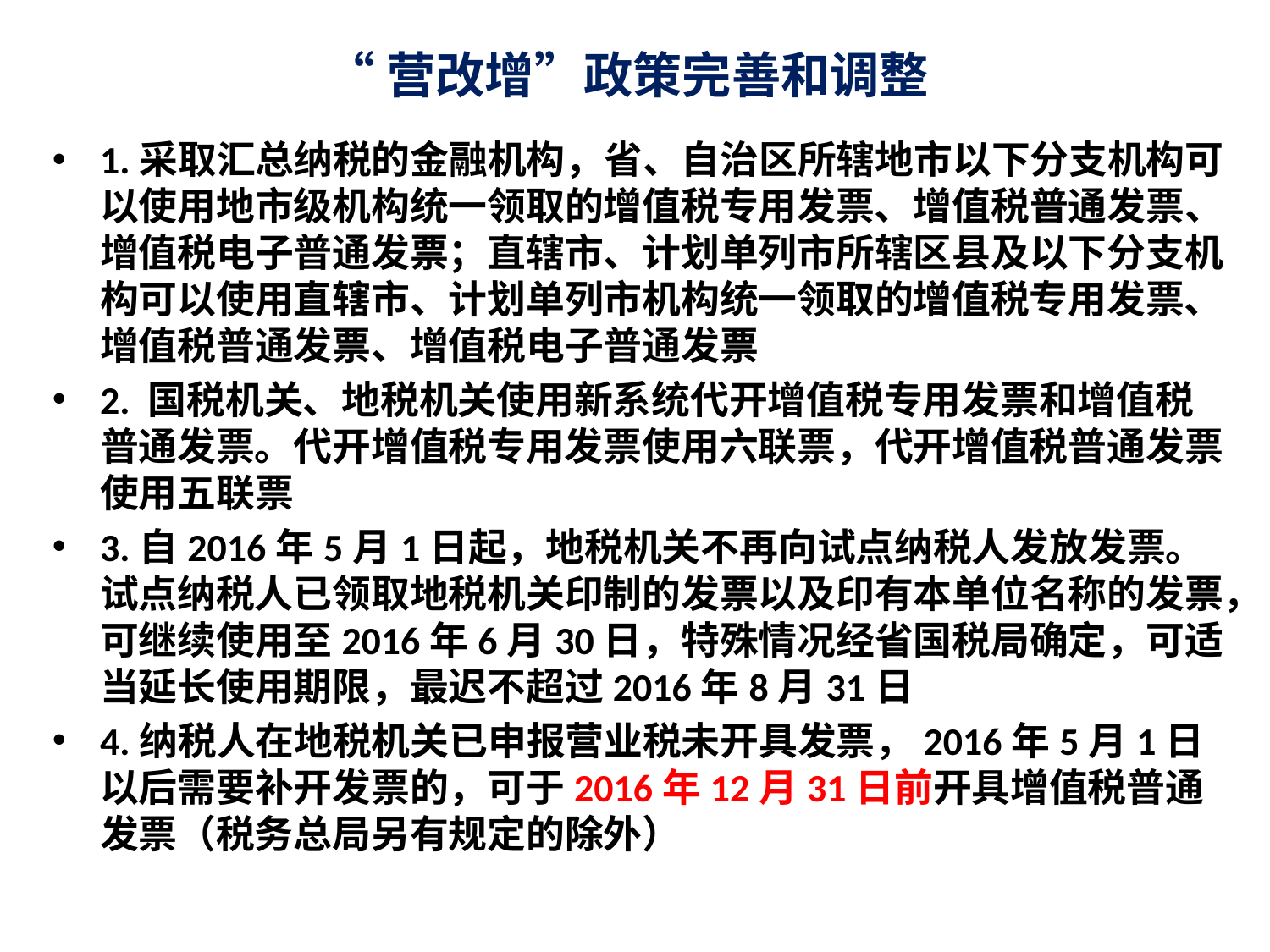

# “营改增”政策完善和调整
1.采取汇总纳税的金融机构，省、自治区所辖地市以下分支机构可以使用地市级机构统一领取的增值税专用发票、增值税普通发票、增值税电子普通发票；直辖市、计划单列市所辖区县及以下分支机构可以使用直辖市、计划单列市机构统一领取的增值税专用发票、增值税普通发票、增值税电子普通发票
2. 国税机关、地税机关使用新系统代开增值税专用发票和增值税普通发票。代开增值税专用发票使用六联票，代开增值税普通发票使用五联票
3.自2016年5月1日起，地税机关不再向试点纳税人发放发票。试点纳税人已领取地税机关印制的发票以及印有本单位名称的发票，可继续使用至2016年6月30日，特殊情况经省国税局确定，可适当延长使用期限，最迟不超过2016年8月31日
4.纳税人在地税机关已申报营业税未开具发票，2016年5月1日以后需要补开发票的，可于2016年12月31日前开具增值税普通发票（税务总局另有规定的除外）